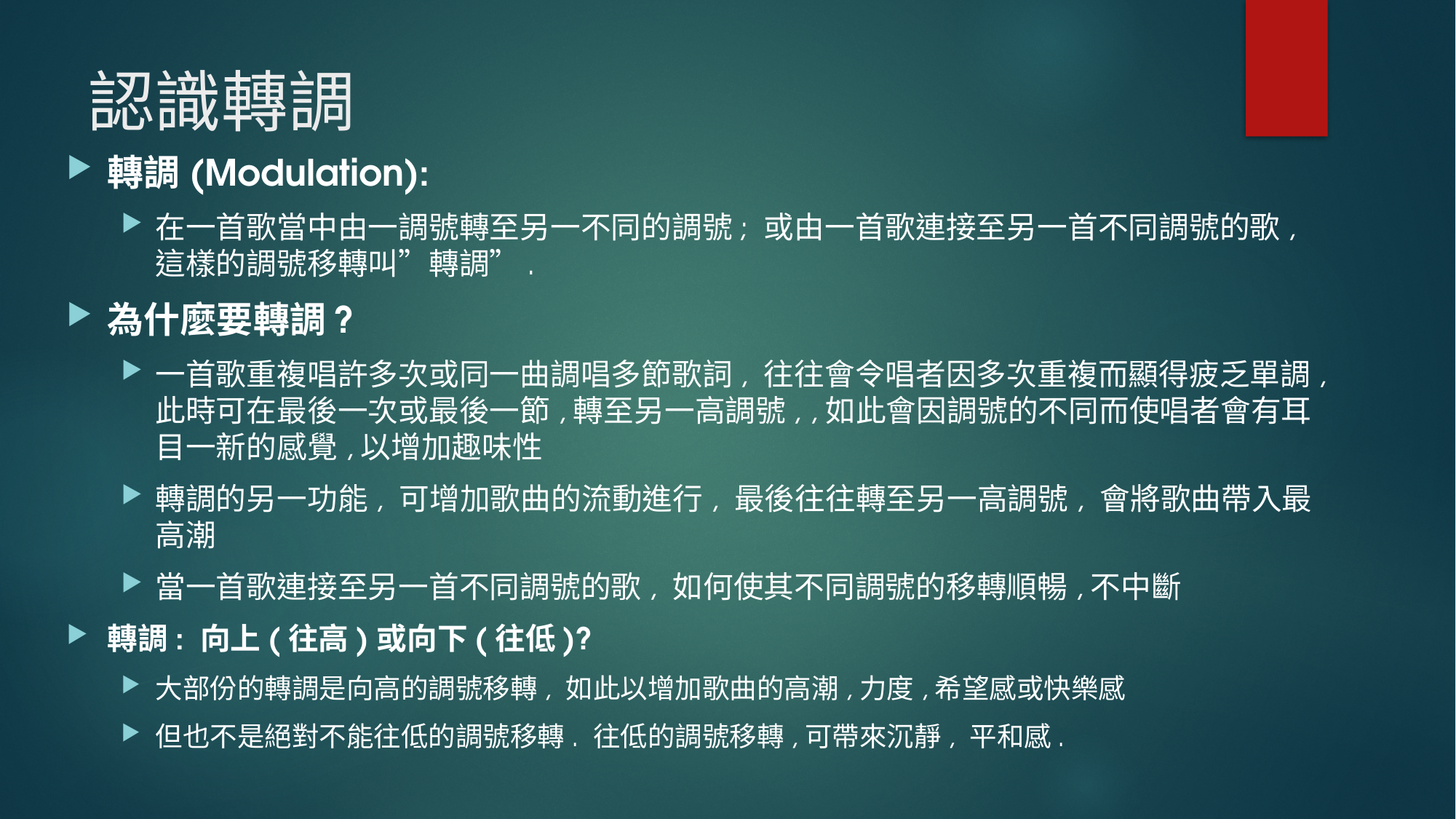

# 認識轉調
轉調(Modulation):
在一首歌當中由一調號轉至另一不同的調號; 或由一首歌連接至另一首不同調號的歌, 這樣的調號移轉叫”轉調”.
為什麼要轉調?
一首歌重複唱許多次或同一曲調唱多節歌詞, 往往會令唱者因多次重複而顯得疲乏單調, 此時可在最後一次或最後一節,轉至另一高調號, ,如此會因調號的不同而使唱者會有耳目一新的感覺,以增加趣味性
轉調的另一功能, 可增加歌曲的流動進行, 最後往往轉至另一高調號, 會將歌曲帶入最高潮
當一首歌連接至另一首不同調號的歌, 如何使其不同調號的移轉順暢,不中斷
轉調: 向上(往高)或向下(往低)?
大部份的轉調是向高的調號移轉, 如此以增加歌曲的高潮,力度,希望感或快樂感
但也不是絕對不能往低的調號移轉. 往低的調號移轉,可帶來沉靜, 平和感.